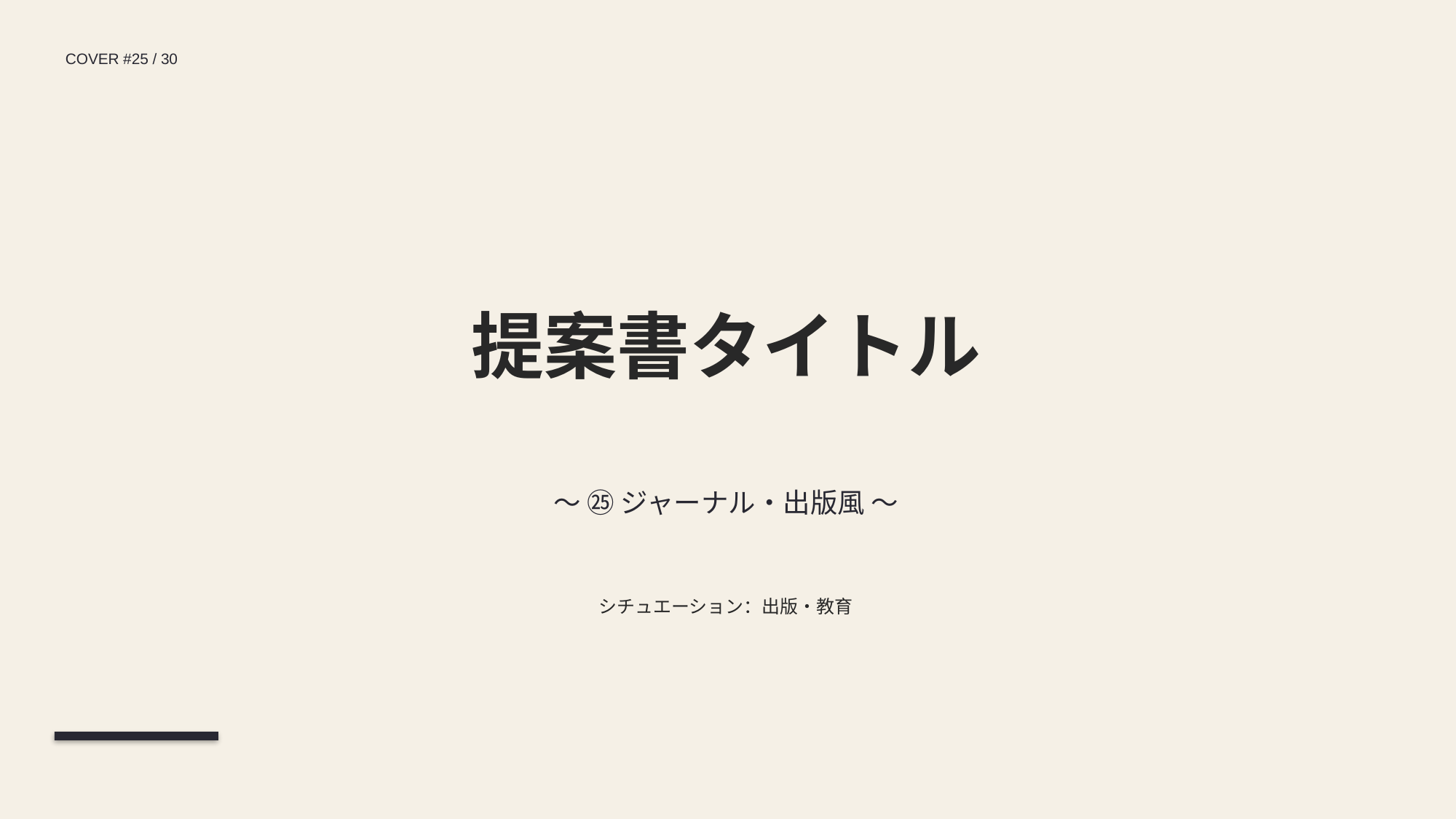

COVER #25 / 30
提案書タイトル
〜 ㉕ ジャーナル・出版風 〜
シチュエーション：出版・教育